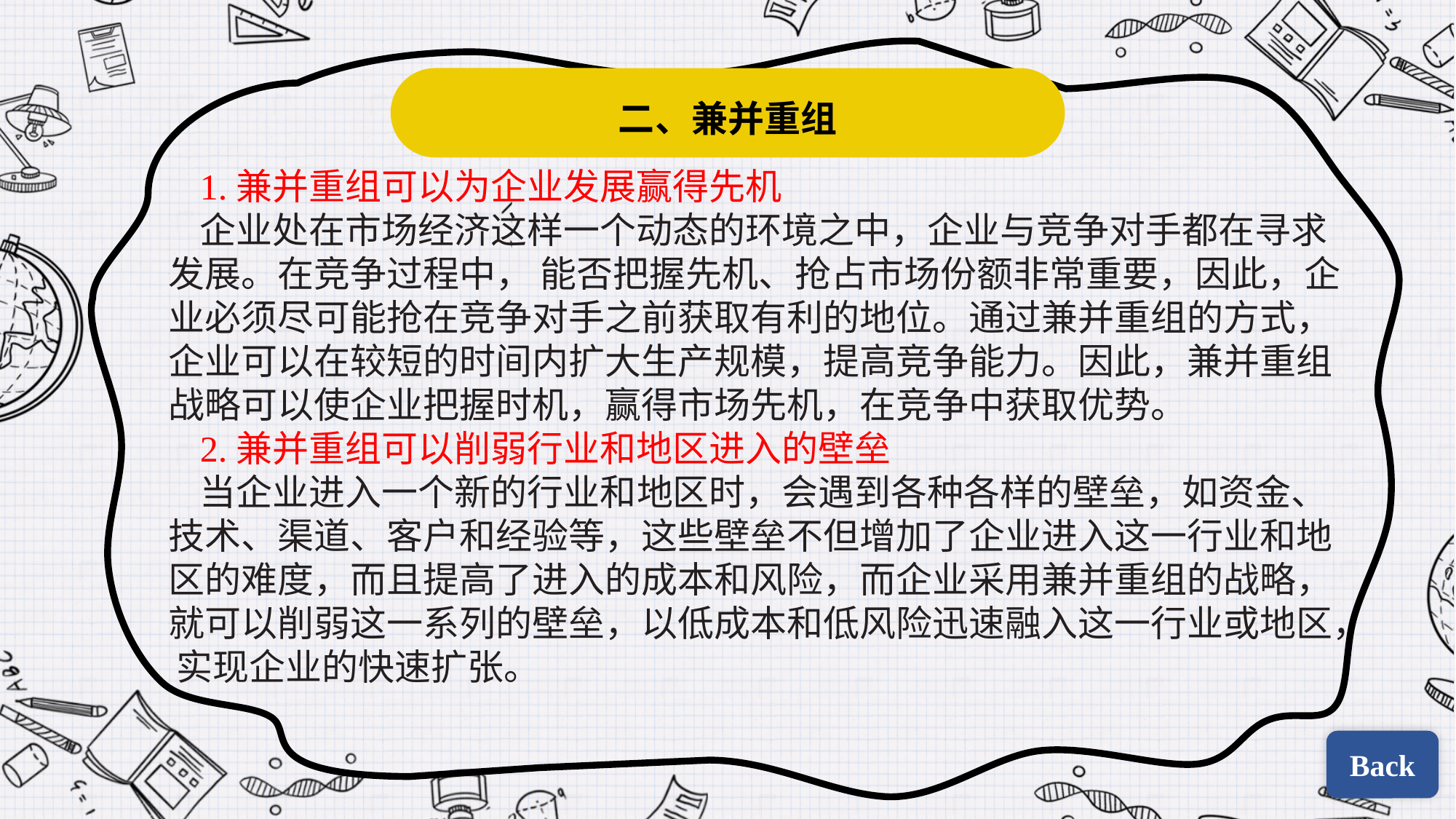

二、兼并重组
1.兼并重组可以为企业发展赢得先机
企业处在市场经济这样一个动态的环境之中，企业与竞争对手都在寻求发展。在竞争过程中， 能否把握先机、抢占市场份额非常重要，因此，企业必须尽可能抢在竞争对手之前获取有利的地位。通过兼并重组的方式，企业可以在较短的时间内扩大生产规模，提高竞争能力。因此，兼并重组战略可以使企业把握时机，赢得市场先机，在竞争中获取优势。
2.兼并重组可以削弱行业和地区进入的壁垒
当企业进入一个新的行业和地区时，会遇到各种各样的壁垒，如资金、技术、渠道、客户和经验等，这些壁垒不但增加了企业进入这一行业和地区的难度，而且提高了进入的成本和风险，而企业采用兼并重组的战略，就可以削弱这一系列的壁垒，以低成本和低风险迅速融入这一行业或地区， 实现企业的快速扩张。

Back